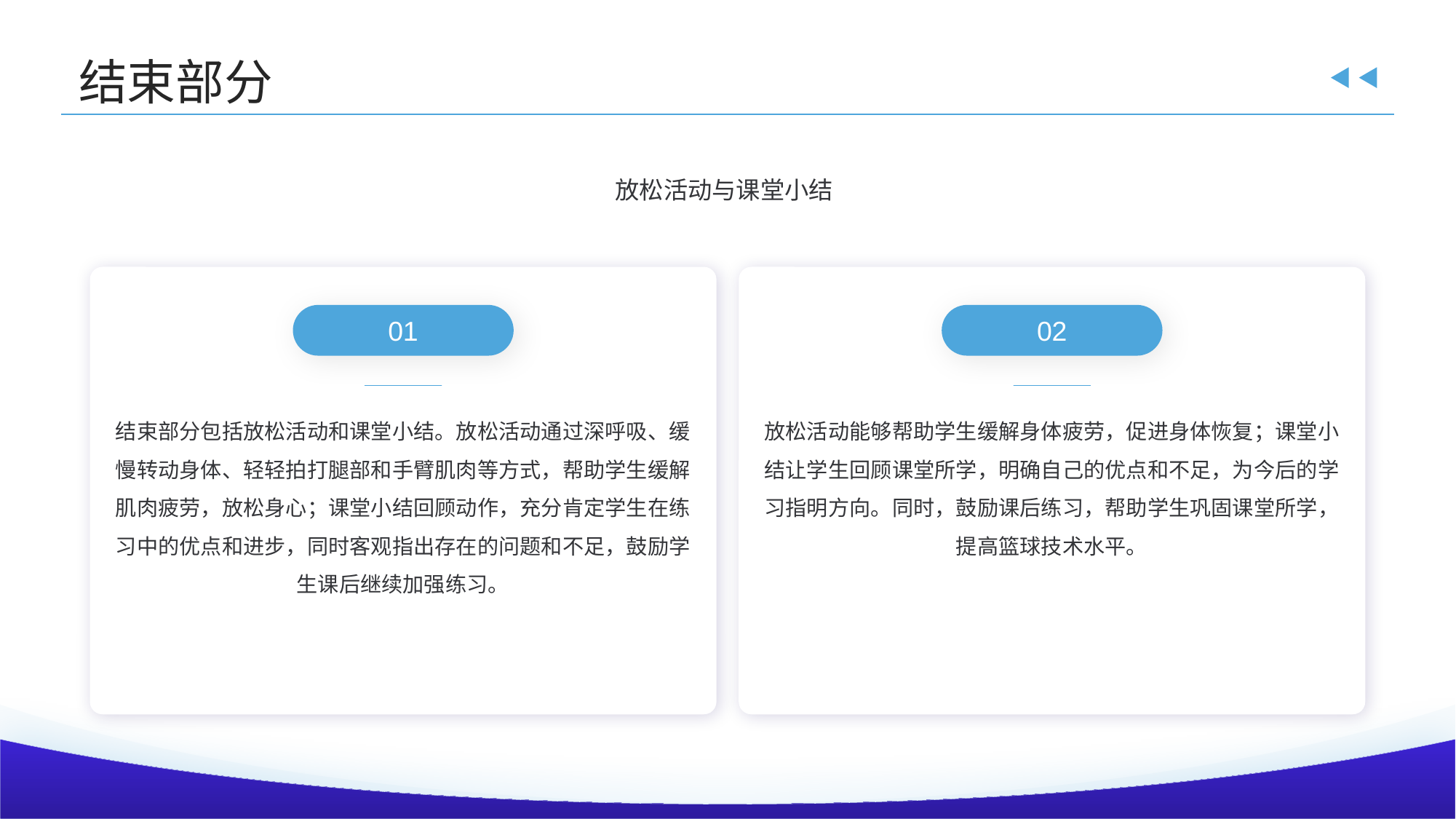

结束部分

放松活动与课堂小结

01
02

结束部分包括放松活动和课堂小结。放松活动通过深呼吸、缓慢转动身体、轻轻拍打腿部和手臂肌肉等方式，帮助学生缓解肌肉疲劳，放松身心；课堂小结回顾动作，充分肯定学生在练习中的优点和进步，同时客观指出存在的问题和不足，鼓励学生课后继续加强练习。
放松活动能够帮助学生缓解身体疲劳，促进身体恢复；课堂小结让学生回顾课堂所学，明确自己的优点和不足，为今后的学习指明方向。同时，鼓励课后练习，帮助学生巩固课堂所学，提高篮球技术水平。